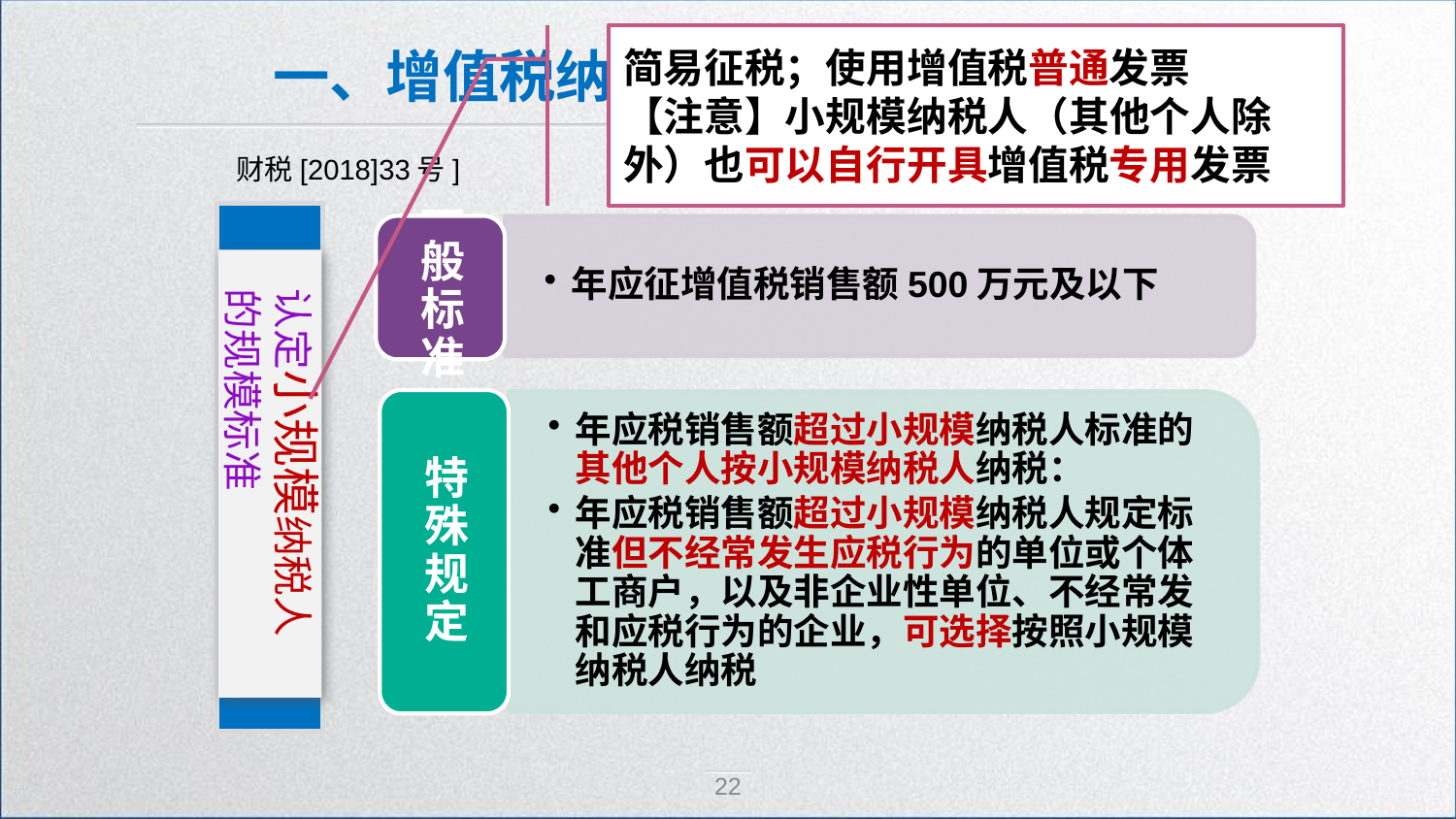

简易征税；使用增值税普通发票
【注意】小规模纳税人（其他个人除外）也可以自行开具增值税专用发票
一、增值税纳税人——纳税人的分类
财税[2018]33号]

年应征增值税销售额500万元及以下
一般标准
年应税销售额超过小规模纳税人标准的其他个人按小规模纳税人纳税：
年应税销售额超过小规模纳税人规定标准但不经常发生应税行为的单位或个体工商户，以及非企业性单位、不经常发和应税行为的企业，可选择按照小规模纳税人纳税
特殊规定
认定小规模纳税人
的规模标准
22